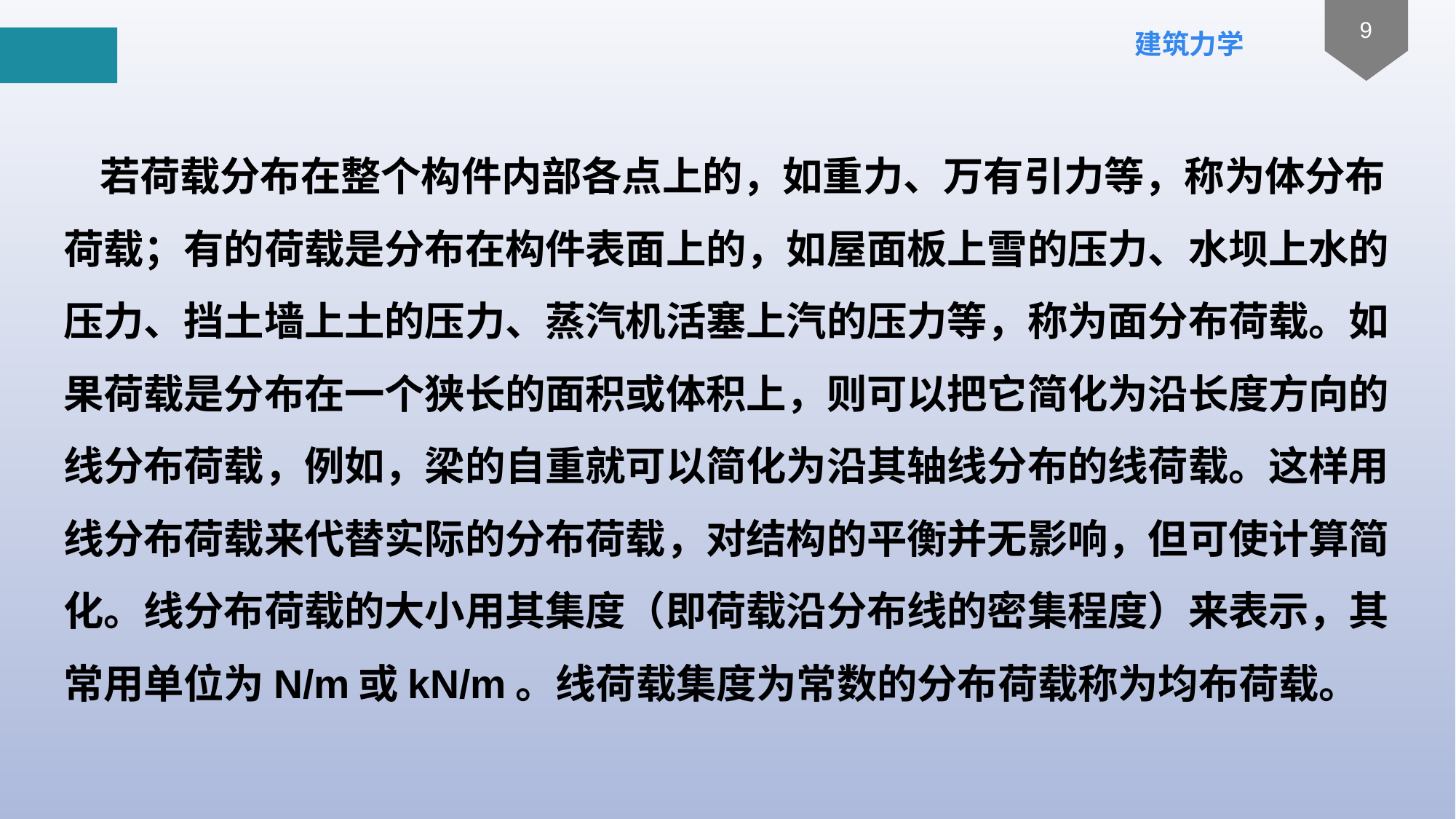

若荷载分布在整个构件内部各点上的，如重力、万有引力等，称为体分布荷载；有的荷载是分布在构件表面上的，如屋面板上雪的压力、水坝上水的压力、挡土墙上土的压力、蒸汽机活塞上汽的压力等，称为面分布荷载。如果荷载是分布在一个狭长的面积或体积上，则可以把它简化为沿长度方向的线分布荷载，例如，梁的自重就可以简化为沿其轴线分布的线荷载。这样用线分布荷载来代替实际的分布荷载，对结构的平衡并无影响，但可使计算简化。线分布荷载的大小用其集度（即荷载沿分布线的密集程度）来表示，其常用单位为N/m或kN/m。线荷载集度为常数的分布荷载称为均布荷载。